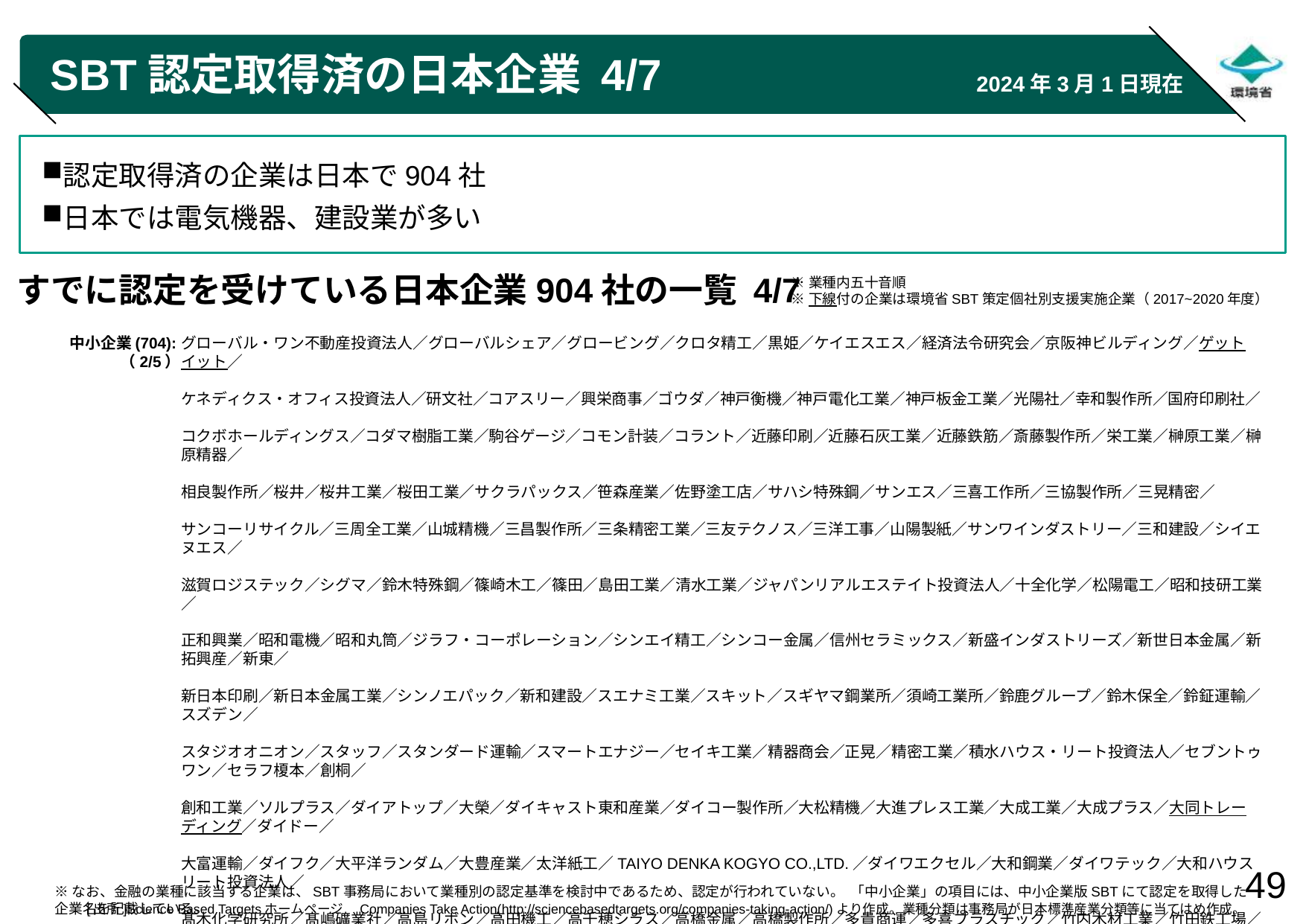

# SBT認定取得済の日本企業 4/7
2024年3月1日現在
認定取得済の企業は日本で904社
日本では電気機器、建設業が多い
すでに認定を受けている日本企業904社の一覧 4/7
※業種内五十音順
※下線付の企業は環境省SBT策定個社別支援実施企業（2017~2020年度）
グローバル・ワン不動産投資法人／グローバルシェア／グロービング／クロタ精工／黒姫／ケイエスエス／経済法令研究会／京阪神ビルディング／ゲットイット／

ケネディクス・オフィス投資法人／研文社／コアスリー／興栄商事／ゴウダ／神戸衡機／神戸電化工業／神戸板金工業／光陽社／幸和製作所／国府印刷社／

コクボホールディングス／コダマ樹脂工業／駒谷ゲージ／コモン計装／コラント／近藤印刷／近藤石灰工業／近藤鉄筋／斎藤製作所／栄工業／榊原工業／榊原精器／

相良製作所／桜井／桜井工業／桜田工業／サクラパックス／笹森産業／佐野塗工店／サハシ特殊鋼／サンエス／三喜工作所／三協製作所／三晃精密／

サンコーリサイクル／三周全工業／山城精機／三昌製作所／三条精密工業／三友テクノス／三洋工事／山陽製紙／サンワインダストリー／三和建設／シイエヌエス／

滋賀ロジステック／シグマ／鈴木特殊鋼／篠崎木工／篠田／島田工業／清水工業／ジャパンリアルエステイト投資法人／十全化学／松陽電工／昭和技研工業／

正和興業／昭和電機／昭和丸筒／ジラフ・コーポレーション／シンエイ精工／シンコー金属／信州セラミックス／新盛インダストリーズ／新世日本金属／新拓興産／新東／

新日本印刷／新日本金属工業／シンノエパック／新和建設／スエナミ工業／スキット／スギヤマ鋼業所／須崎工業所／鈴鹿グループ／鈴木保全／鈴鉦運輸／スズデン／

スタジオオニオン／スタッフ／スタンダード運輸／スマートエナジー／セイキ工業／精器商会／正晃／精密工業／積水ハウス・リート投資法人／セブントゥワン／セラフ榎本／創桐／

創和工業／ソルプラス／ダイアトップ／大榮／ダイキャスト東和産業／ダイコー製作所／大松精機／大進プレス工業／大成工業／大成プラス／大同トレーディング／ダイドー／

大富運輸／ダイフク／大平洋ランダム／大豊産業／太洋紙工／TAIYO DENKA KOGYO CO.,LTD.／ダイワエクセル／大和鋼業／ダイワテック／大和ハウスリート投資法人／

髙木化学研究所／髙嶋礦業社／高島リボン／高田機工／高千穂シラス／高橋金属／高橋製作所／多貴商運／多喜プラスチック／竹内木材工業／竹田鉄工場／

武田精機／竹屋化学研究所／田代建設／舘林・ホールディングス／田中／田中精機／タナカ善／田中陸運／タナック／タニハタ／中央化工機／中央工機／

中央サッシュ工業／中央日土地プライベートリート投資法人／中興電機／中部工業／中部テプロ／千代田機工／ツカサペトコ／續橋製作所／辻精機／津田工業／

都築産業／ツボタテクニカ／艶金／ティーエスケー／テイクオン／デジタルグリッド／テラオホールディングス／土居工作所／東海機械製作所／東海商販／東海テクノ／
中小企業(704):（2/5）

※なお、金融の業種に該当する企業は、SBT事務局において業種別の認定基準を検討中であるため、認定が行われていない。  「中小企業」の項目には、中小企業版SBTにて認定を取得した企業名を記載している。
[出所]Science Based Targetsホームページ　Companies Take Action(http://sciencebasedtargets.org/companies-taking-action/)より作成。業種分類は事務局が日本標準産業分類等に当てはめ作成。